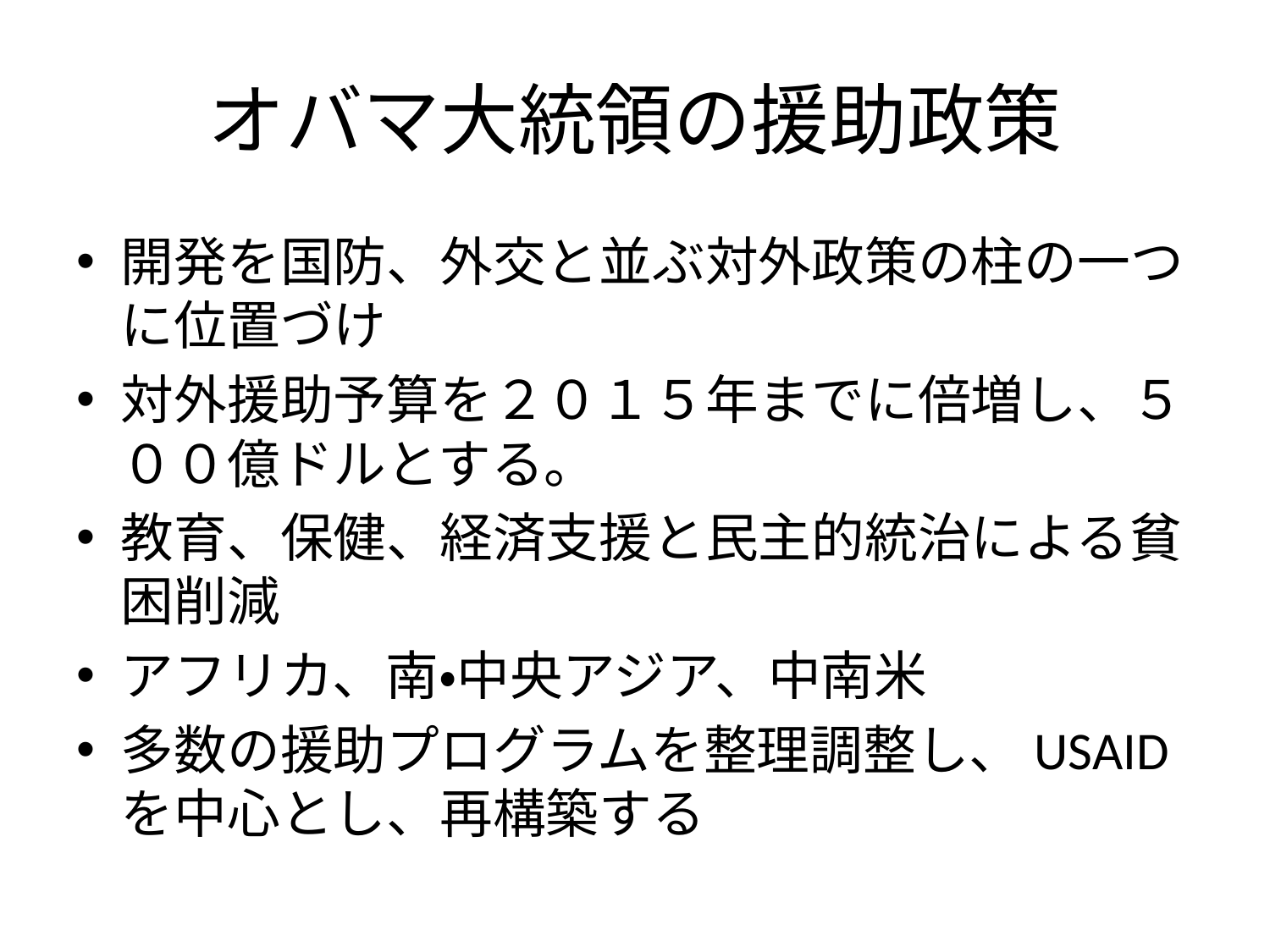

# オバマ大統領の援助政策
開発を国防、外交と並ぶ対外政策の柱の一つに位置づけ
対外援助予算を２０１５年までに倍増し、５００億ドルとする。
教育、保健、経済支援と民主的統治による貧困削減
アフリカ、南•中央アジア、中南米
多数の援助プログラムを整理調整し、USAIDを中心とし、再構築する